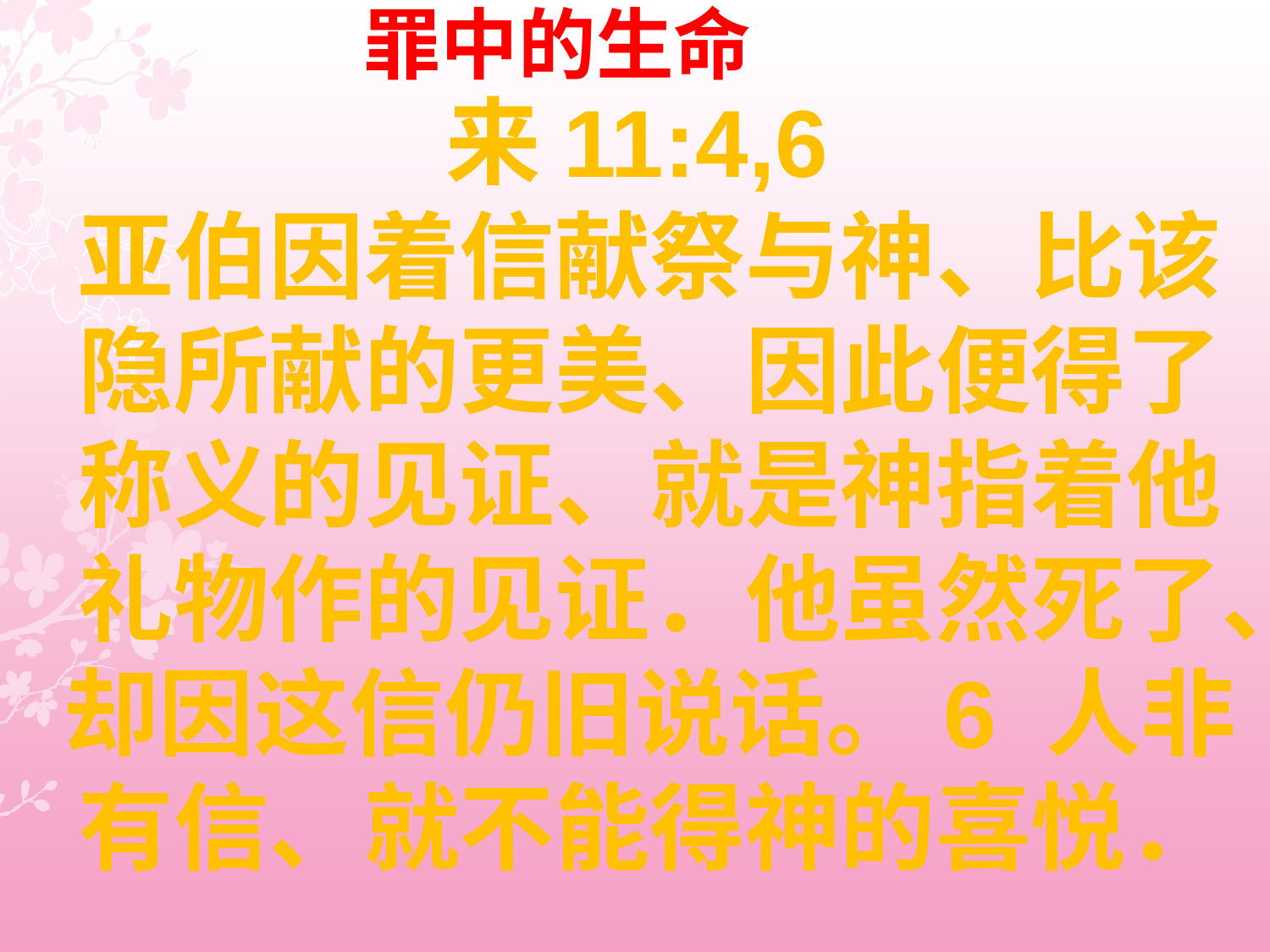

罪中的生命
来11:4,6
亚伯因着信献祭与神、比该隐所献的更美、因此便得了称义的见证、就是神指着他礼物作的见证．他虽然死了、却因这信仍旧说话。6 人非有信、就不能得神的喜悦．